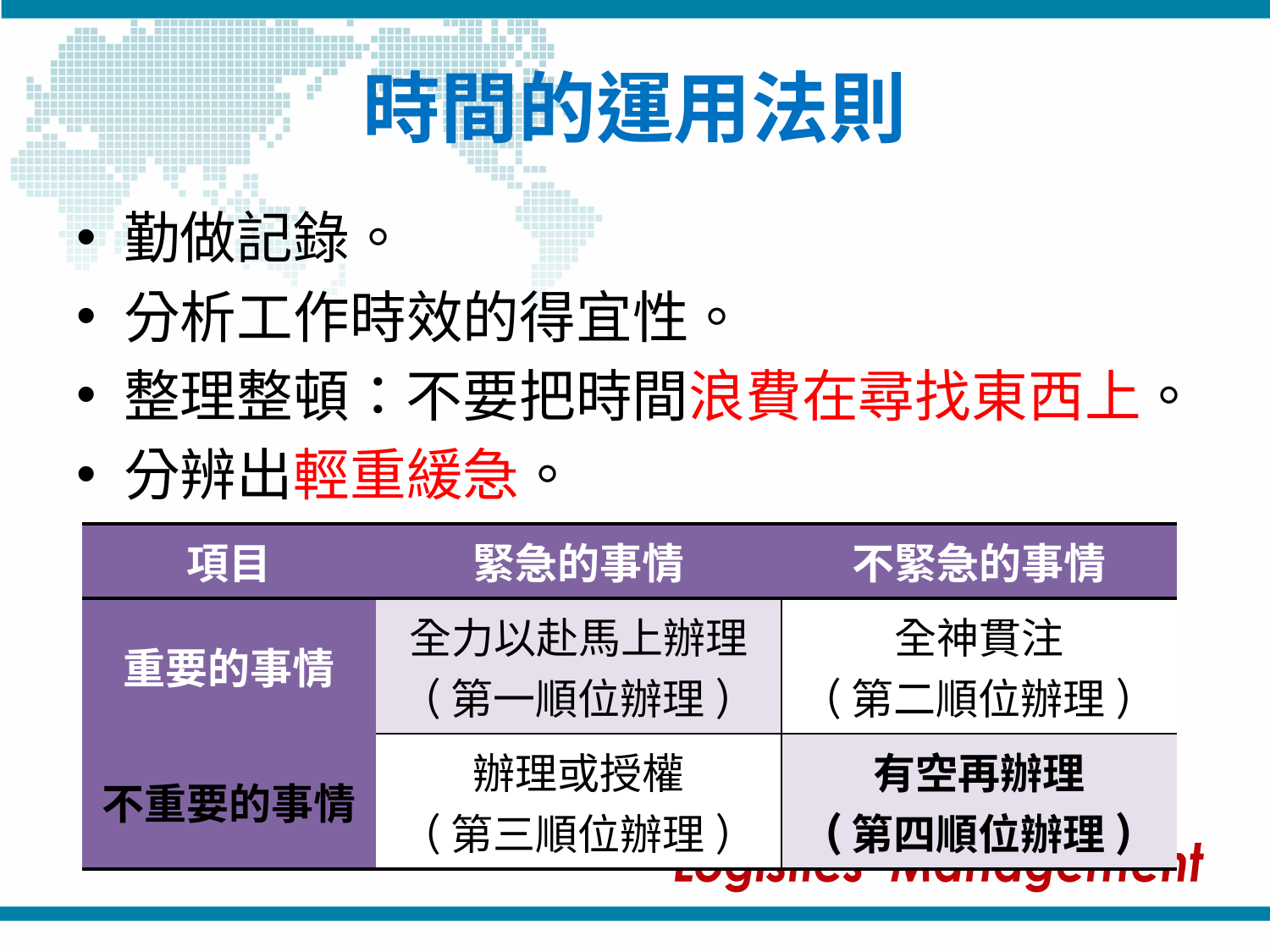

# 時間的運用法則
勤做記錄。
分析工作時效的得宜性。
整理整頓：不要把時間浪費在尋找東西上。
分辨出輕重緩急。
| 項目 | 緊急的事情 | 不緊急的事情 |
| --- | --- | --- |
| 重要的事情 | 全力以赴馬上辦理 (第一順位辦理) | 全神貫注 (第二順位辦理) |
| 不重要的事情 | 辦理或授權 (第三順位辦理) | 有空再辦理 (第四順位辦理) |